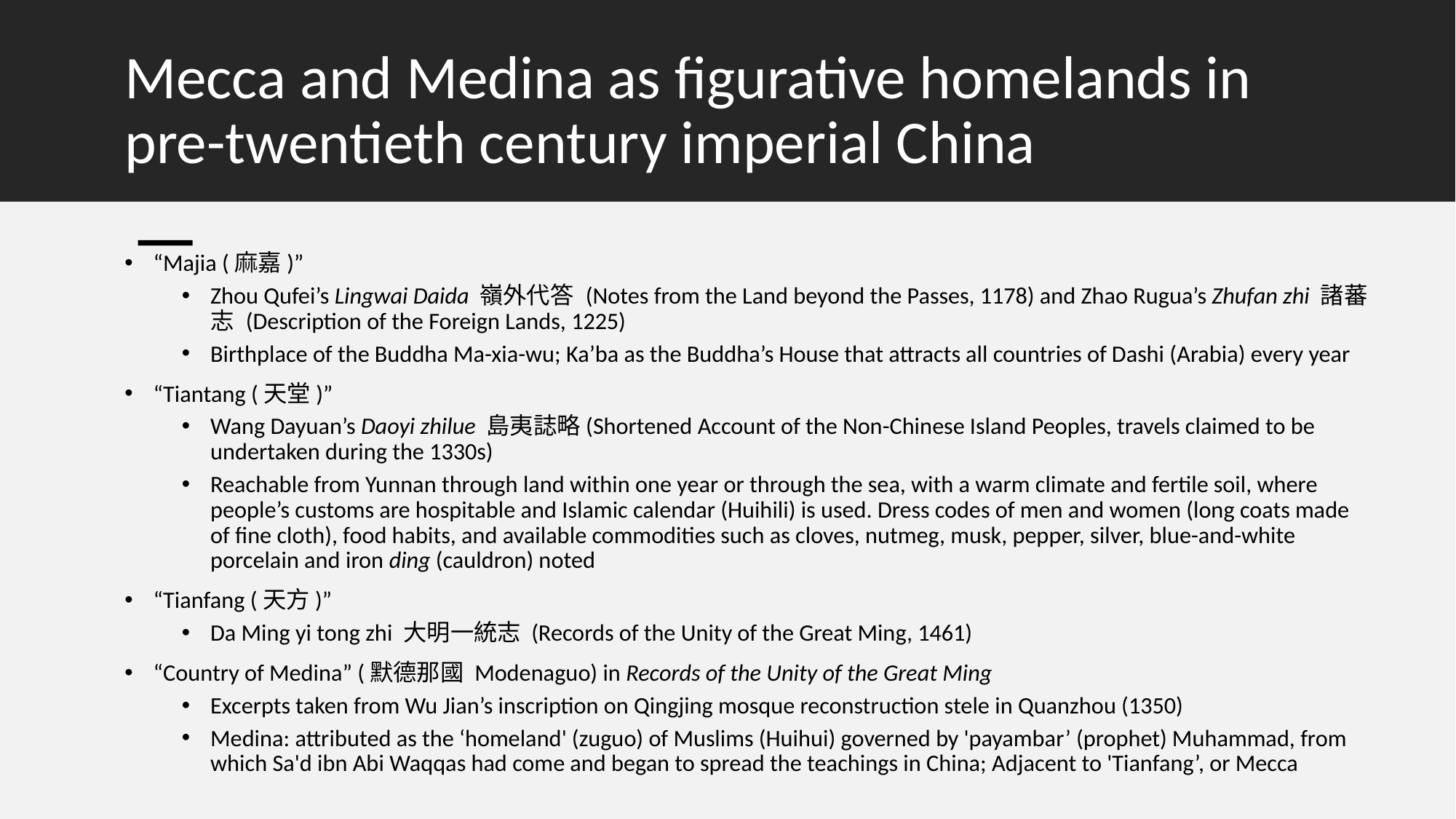

# Mecca and Medina as figurative homelands in pre-twentieth century imperial China

“Majia (麻嘉)”
Zhou Qufei’s Lingwai Daida 嶺外代答 (Notes from the Land beyond the Passes, 1178) and Zhao Rugua’s Zhufan zhi 諸蕃志 (Description of the Foreign Lands, 1225)
Birthplace of the Buddha Ma-xia-wu; Ka’ba as the Buddha’s House that attracts all countries of Dashi (Arabia) every year
“Tiantang (天堂)”
Wang Dayuan’s Daoyi zhilue 島夷誌略(Shortened Account of the Non-Chinese Island Peoples, travels claimed to be undertaken during the 1330s)
Reachable from Yunnan through land within one year or through the sea, with a warm climate and fertile soil, where people’s customs are hospitable and Islamic calendar (Huihili) is used. Dress codes of men and women (long coats made of fine cloth), food habits, and available commodities such as cloves, nutmeg, musk, pepper, silver, blue-and-white porcelain and iron ding (cauldron) noted
“Tianfang (天方)”
Da Ming yi tong zhi 大明一統志 (Records of the Unity of the Great Ming, 1461)
“Country of Medina” (默德那國 Modenaguo) in Records of the Unity of the Great Ming
Excerpts taken from Wu Jian’s inscription on Qingjing mosque reconstruction stele in Quanzhou (1350)
Medina: attributed as the ‘homeland' (zuguo) of Muslims (Huihui) governed by 'payambar’ (prophet) Muhammad, from which Sa'd ibn Abi Waqqas had come and began to spread the teachings in China; Adjacent to 'Tianfang’, or Mecca